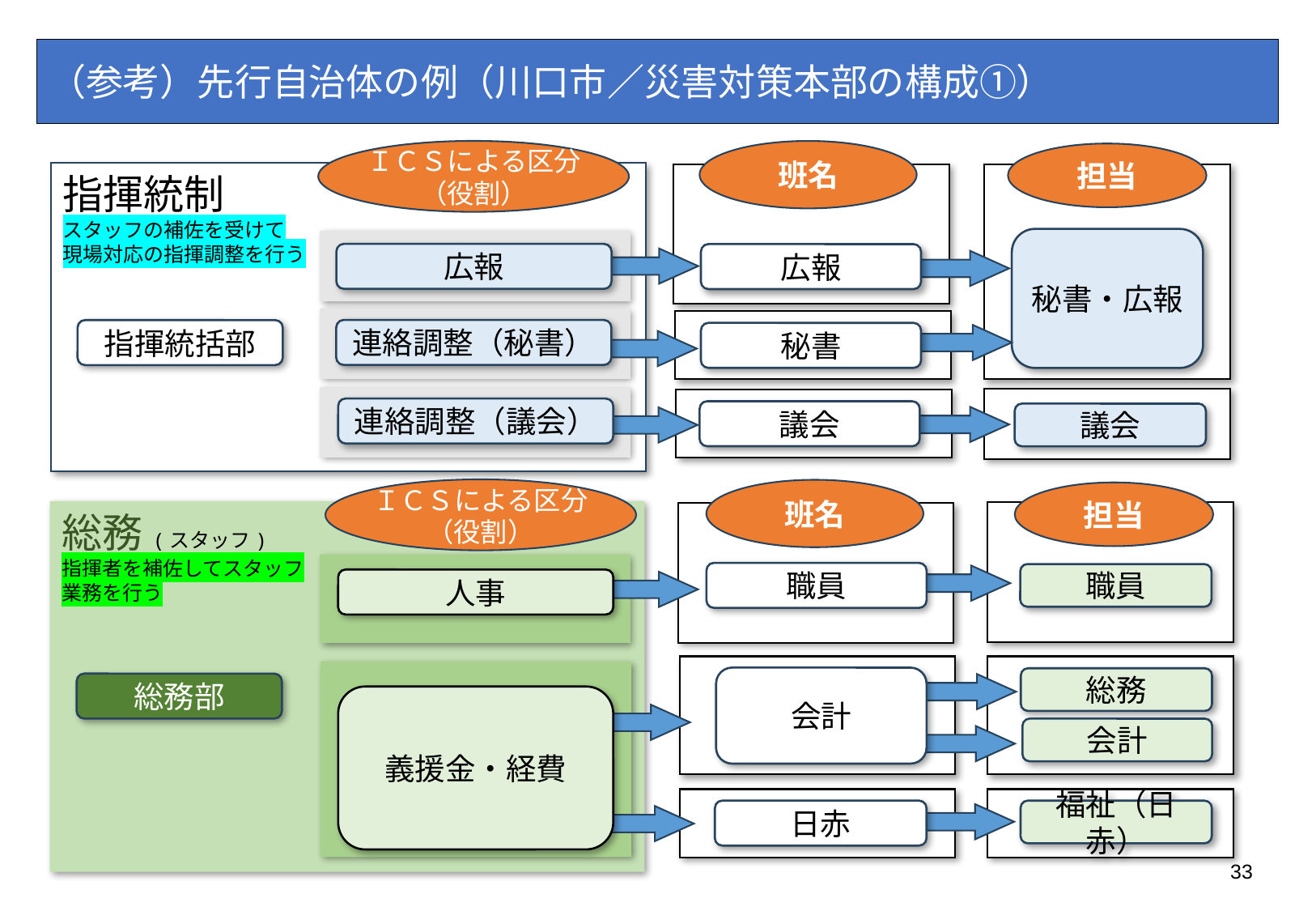

（参考）先行自治体の例（川口市／災害対策本部の構成①）
ＩＣＳによる区分
（役割）

班名
担当
指揮統制
スタッフの補佐を受けて
現場対応の指揮調整を行う

秘書・広報

広報
広報

連絡調整（秘書）
指揮統括部
秘書

連絡調整（議会）
議会
議会

ＩＣＳによる区分
（役割）

班名
担当
総務(スタッフ)
指揮者を補佐してスタッフ
業務を行う

職員
職員

人事

会計
総務
総務部

義援金・経費

会計

日赤
福祉（日赤）

33